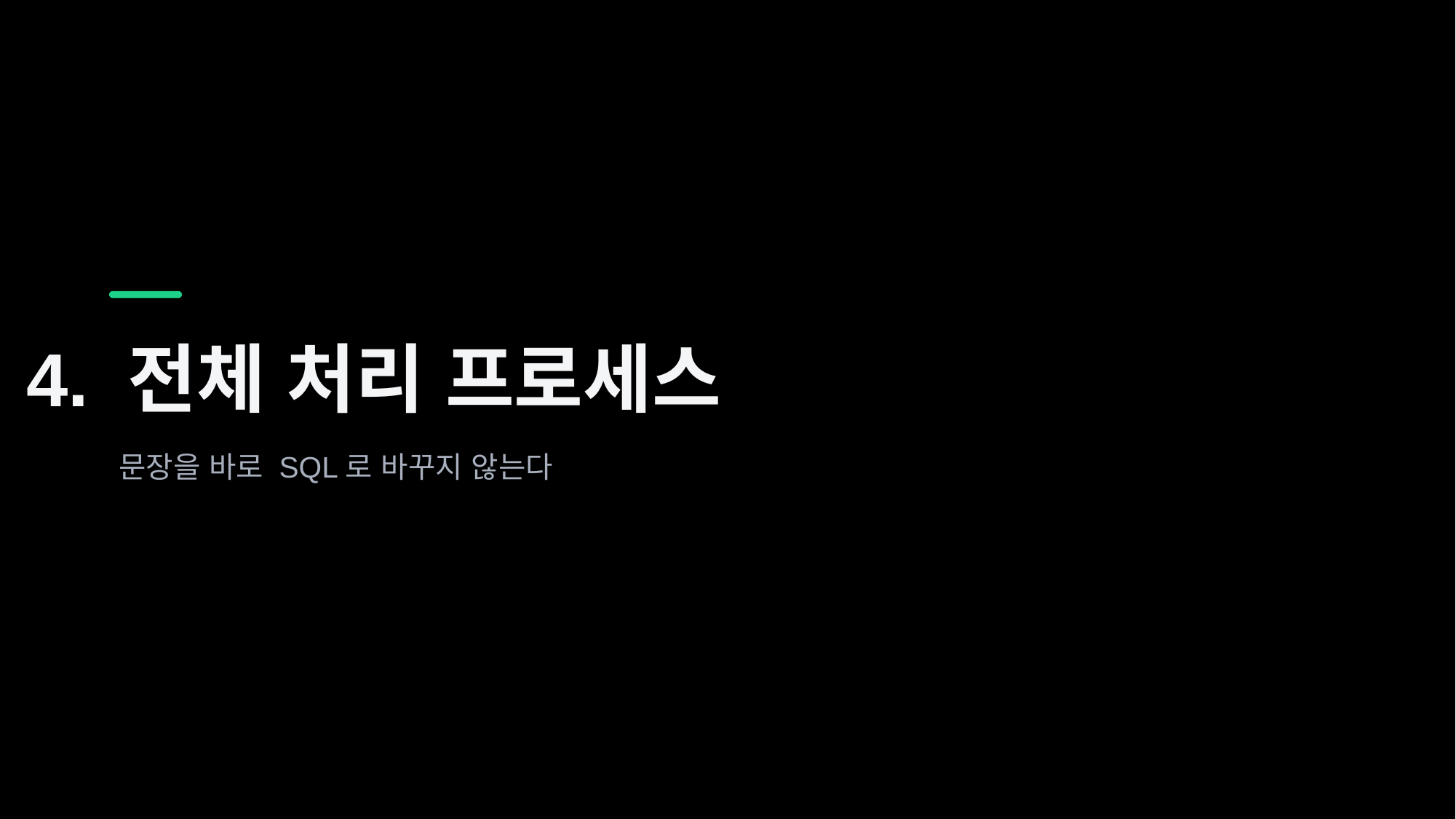

4. 전체 처리 프로세스
문장을 바로 SQL로 바꾸지 않는다